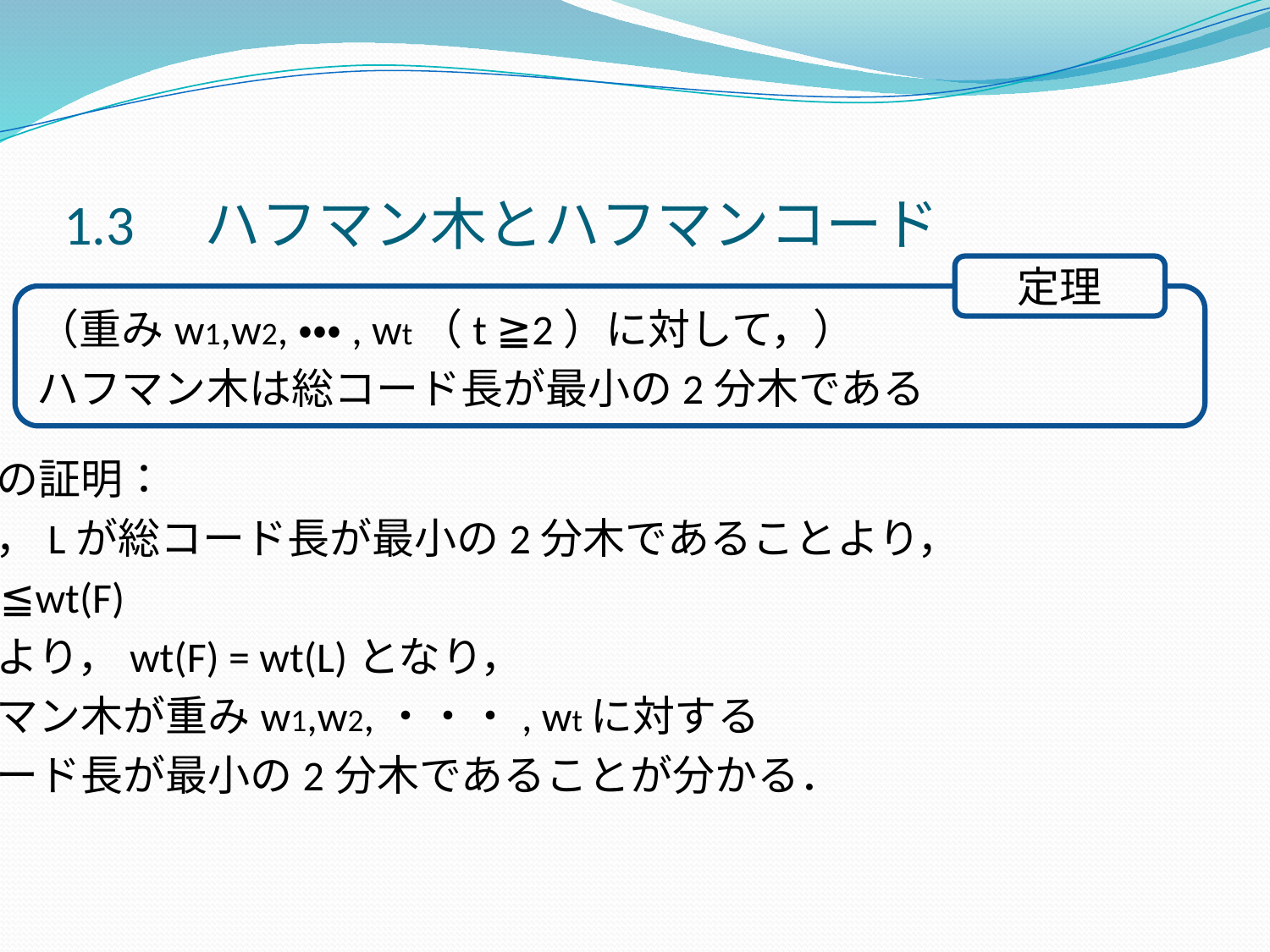

# 1.3　ハフマン木とハフマンコード
定理

（重みw1,w2,・・・, wt（t ≧2）に対して，）
ハフマン木は総コード長が最小の2分木である

定理の証明：
また，Lが総コード長が最小の2分木であることより，
wt(L)≦wt(F)
以上より，wt(F) = wt(L)となり，
ハフマン木が重みw1,w2,・・・, wtに対する
総コード長が最小の2分木であることが分かる．